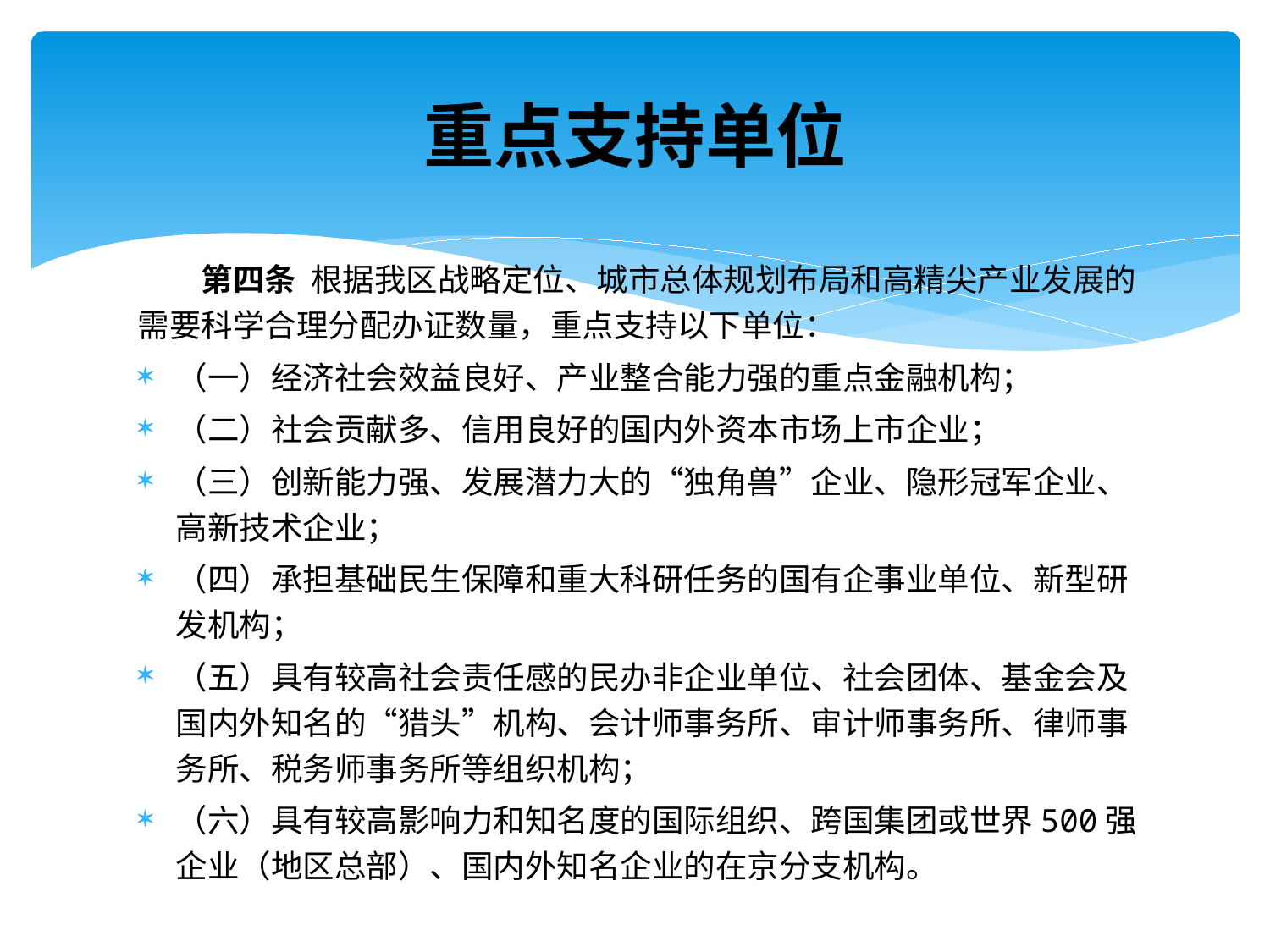

# 重点支持单位
第四条  根据我区战略定位、城市总体规划布局和高精尖产业发展的需要科学合理分配办证数量，重点支持以下单位：
（一）经济社会效益良好、产业整合能力强的重点金融机构；
（二）社会贡献多、信用良好的国内外资本市场上市企业；
（三）创新能力强、发展潜力大的“独角兽”企业、隐形冠军企业、高新技术企业；
（四）承担基础民生保障和重大科研任务的国有企事业单位、新型研发机构；
（五）具有较高社会责任感的民办非企业单位、社会团体、基金会及国内外知名的“猎头”机构、会计师事务所、审计师事务所、律师事务所、税务师事务所等组织机构；
（六）具有较高影响力和知名度的国际组织、跨国集团或世界500强企业（地区总部）、国内外知名企业的在京分支机构。